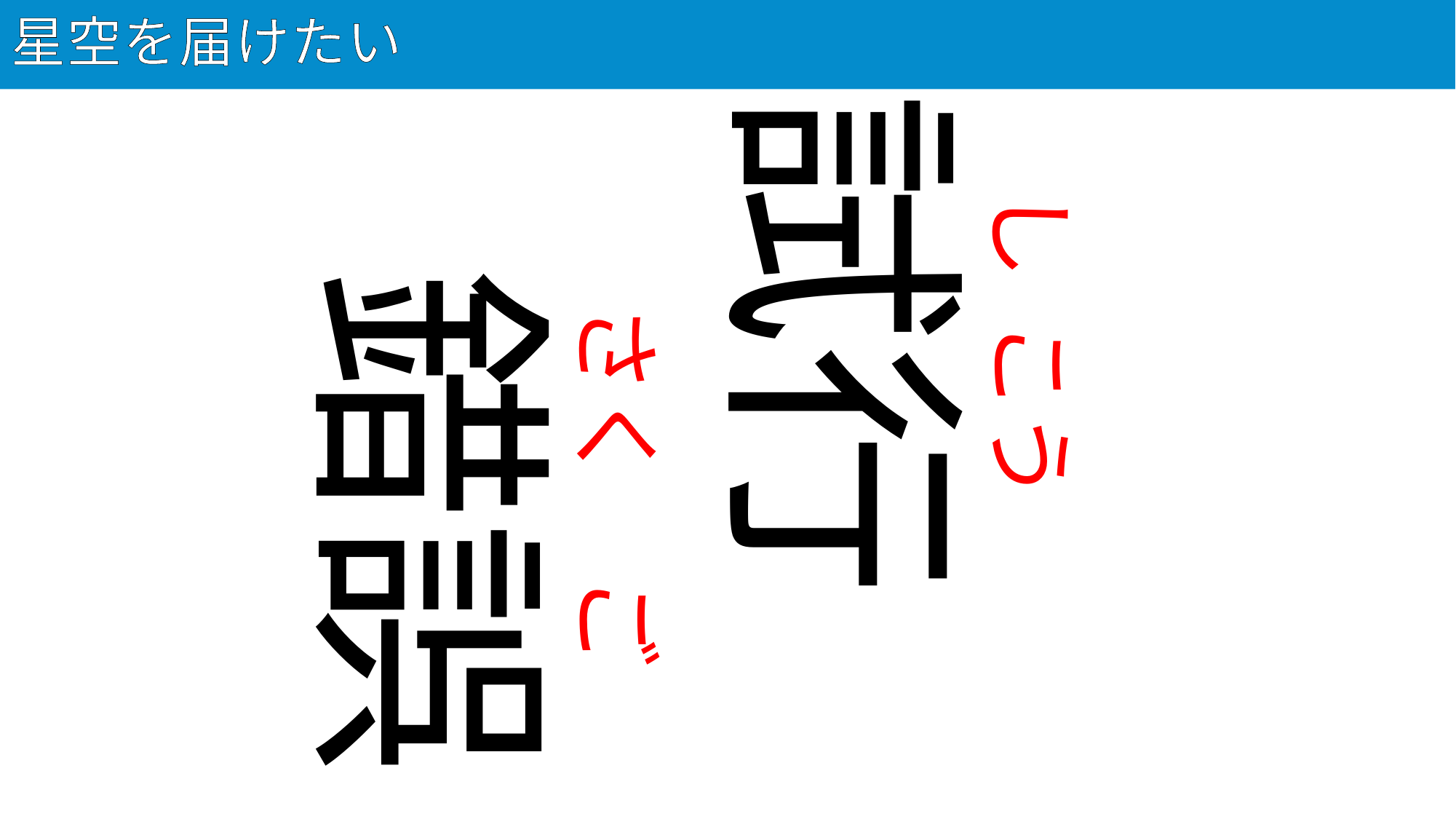

# 星空を届けたい
77
試行
し  こう
錯誤
さく　ご